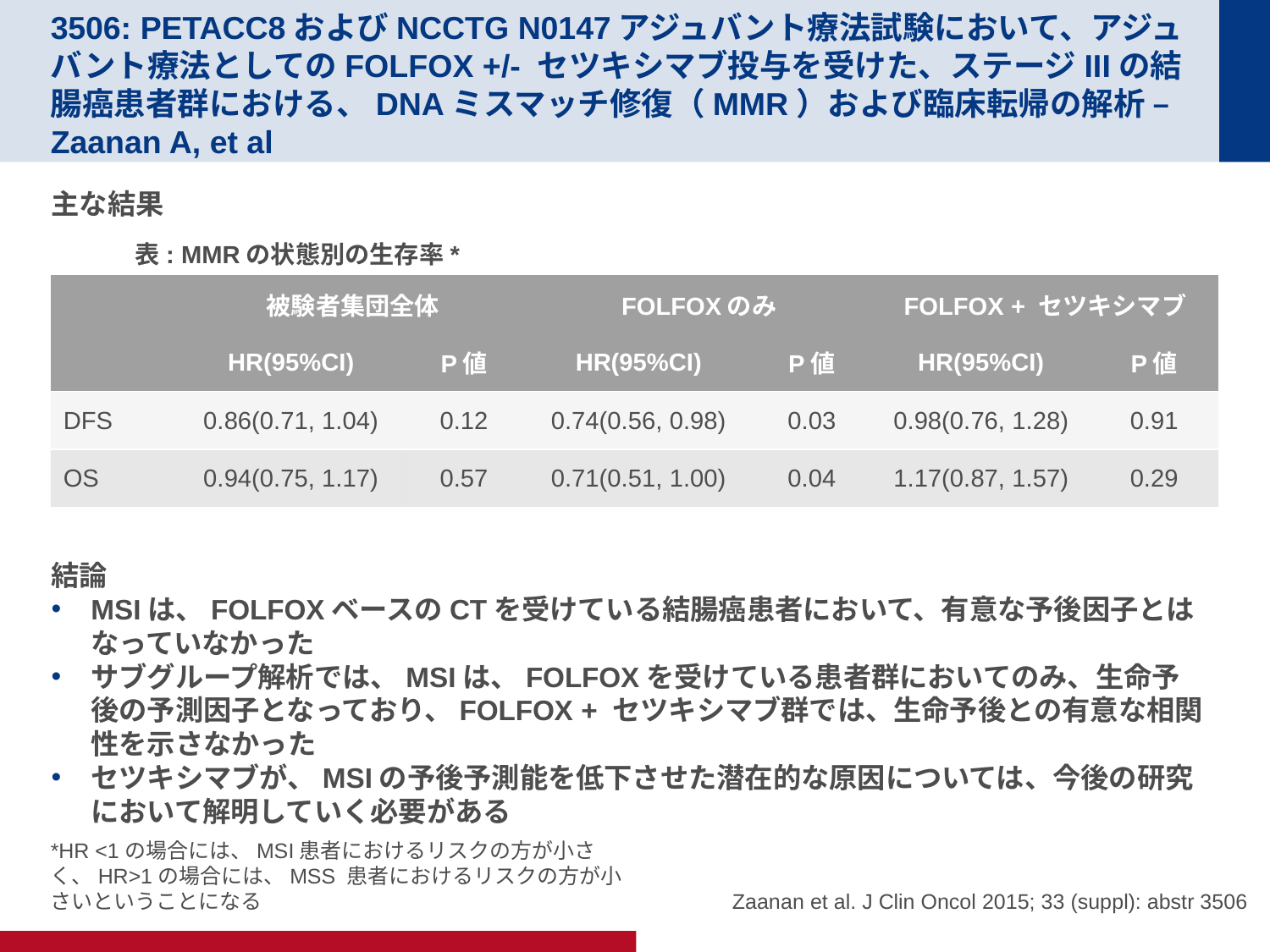

# 3506: PETACC8およびNCCTG N0147アジュバント療法試験において、アジュバント療法としてのFOLFOX +/- セツキシマブ投与を受けた、ステージIIIの結腸癌患者群における、DNAミスマッチ修復（MMR）および臨床転帰の解析 – Zaanan A, et al
主な結果

結論
MSIは、FOLFOXベースのCTを受けている結腸癌患者において、有意な予後因子とはなっていなかった
サブグループ解析では、MSIは、FOLFOXを受けている患者群においてのみ、生命予後の予測因子となっており、FOLFOX + セツキシマブ群では、生命予後との有意な相関性を示さなかった
セツキシマブが、MSIの予後予測能を低下させた潜在的な原因については、今後の研究において解明していく必要がある
表: MMRの状態別の生存率*
|  | 被験者集団全体 |  | FOLFOXのみ |  | FOLFOX + セツキシマブ |  |
| --- | --- | --- | --- | --- | --- | --- |
|  | HR(95%CI) | P値 | HR(95%CI) | P値 | HR(95%CI) | P値 |
| DFS | 0.86(0.71, 1.04) | 0.12 | 0.74(0.56, 0.98) | 0.03 | 0.98(0.76, 1.28) | 0.91 |
| OS | 0.94(0.75, 1.17) | 0.57 | 0.71(0.51, 1.00) | 0.04 | 1.17(0.87, 1.57) | 0.29 |
Zaanan et al. J Clin Oncol 2015; 33 (suppl): abstr 3506
*HR <1の場合には、MSI患者におけるリスクの方が小さく、HR>1の場合には、MSS 患者におけるリスクの方が小さいということになる